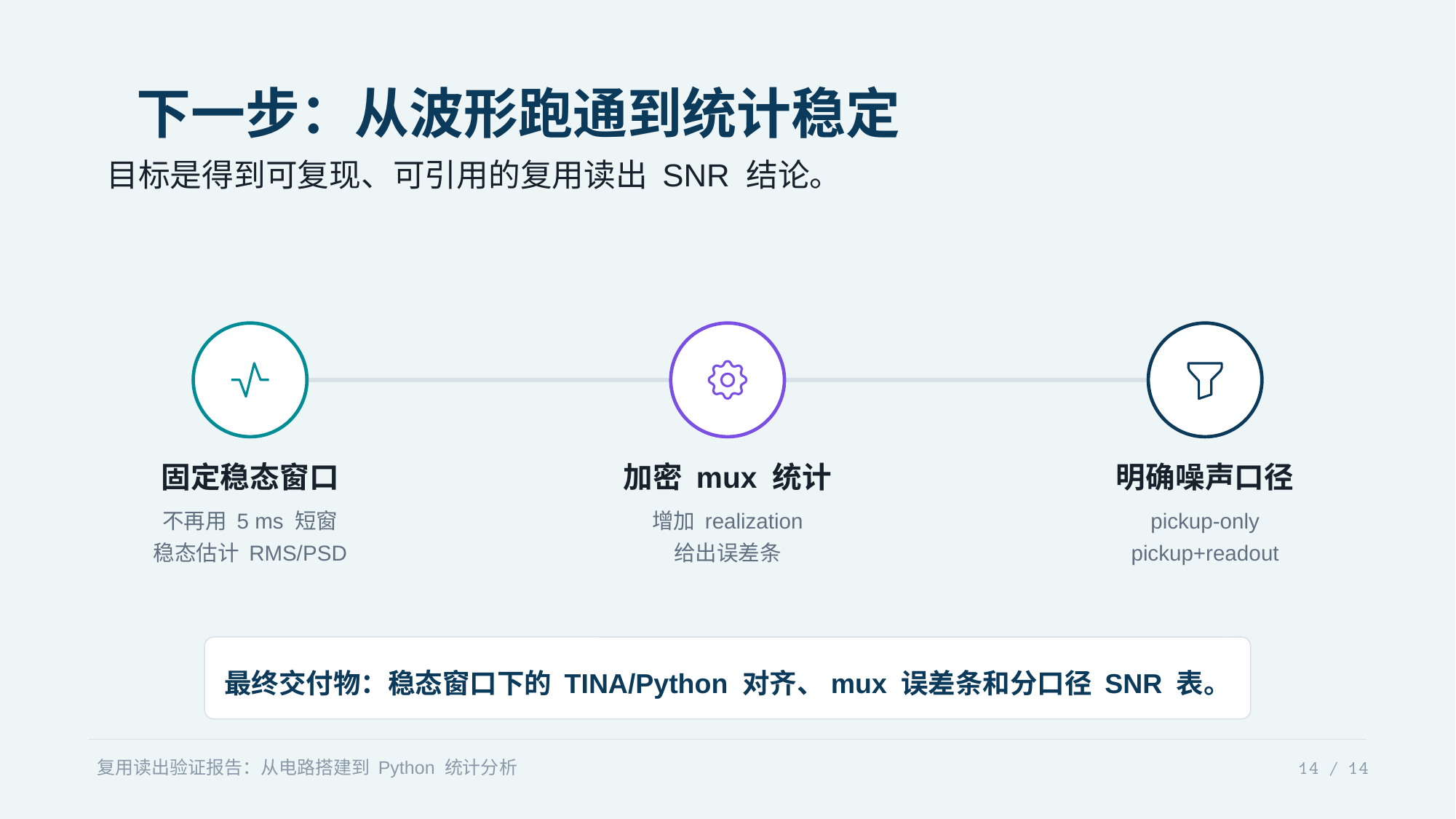

下一步：从波形跑通到统计稳定
目标是得到可复现、可引用的复用读出 SNR 结论。

固定稳态窗口
加密 mux 统计
明确噪声口径
不再用 5 ms 短窗
增加 realization
pickup-only
稳态估计 RMS/PSD
给出误差条
pickup+readout

最终交付物：稳态窗口下的 TINA/Python 对齐、mux 误差条和分口径 SNR 表。

复用读出验证报告：从电路搭建到 Python 统计分析
14 / 14